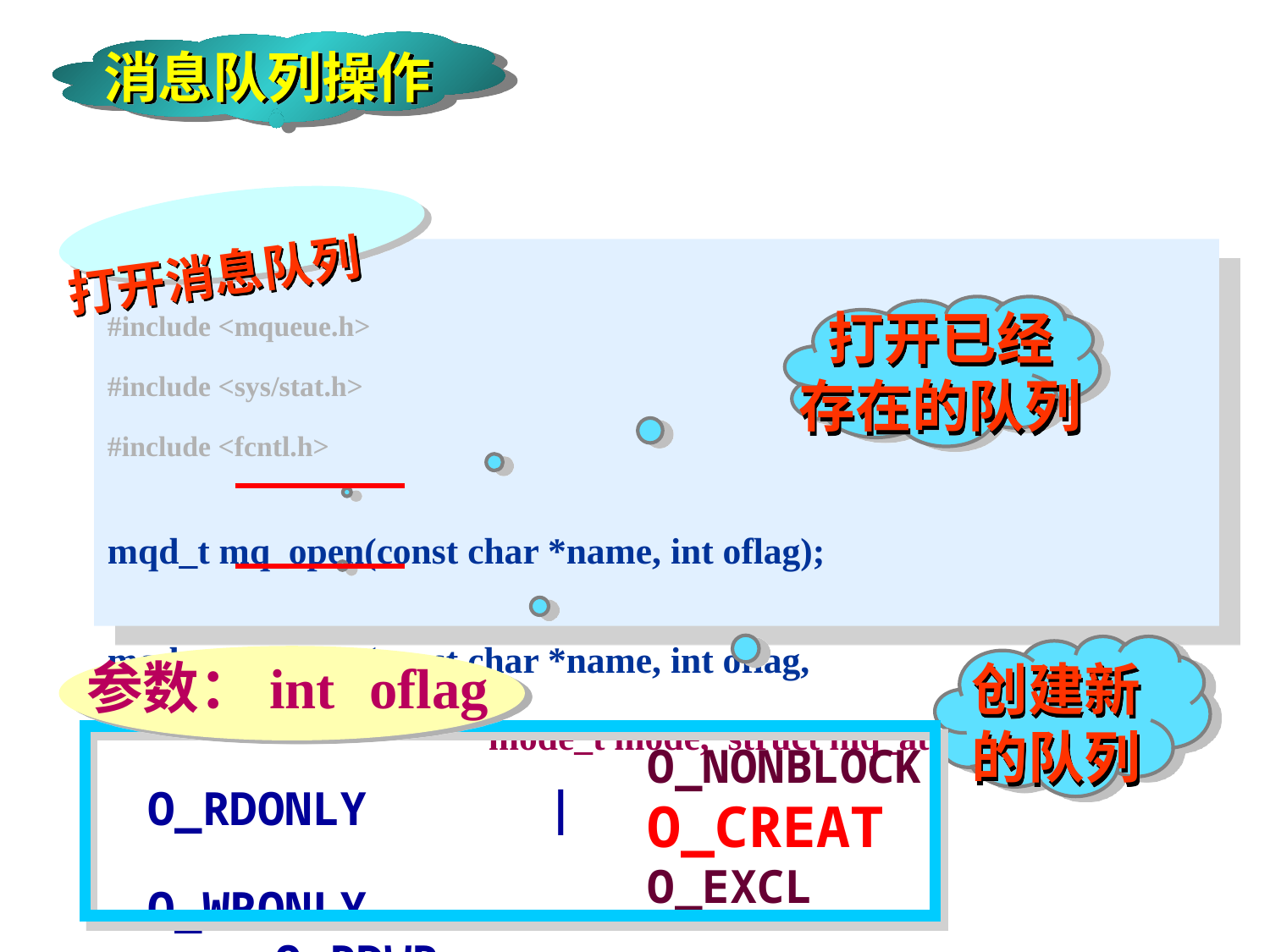

消息队列操作
打开消息队列

#include <mqueue.h>
#include <sys/stat.h>
#include <fcntl.h>
mqd_t mq_open(const char *name, int oflag);
mqd_t mq_open(const char *name, int oflag,
			mode_t mode,  struct mq_attr *attr);

打开已经
存在的队列

创建新
的队列
参数：int oflag

	O_RDONLY
	O_WRONLY
	O_RDWR
O_NONBLOCK
O_CREAT
O_EXCL
|